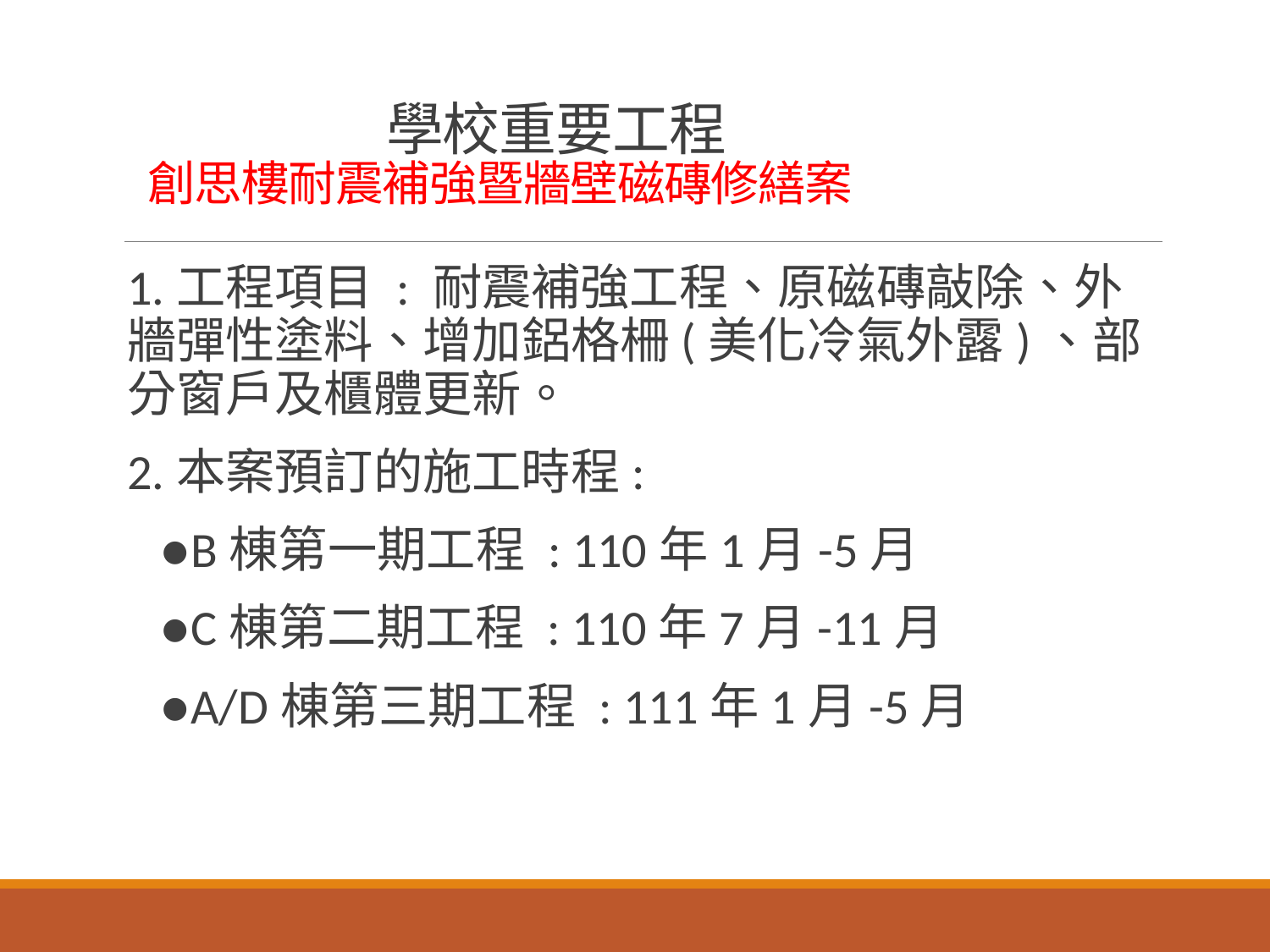

# 學校重要工程 創思樓耐震補強暨牆壁磁磚修繕案
1.工程項目 : 耐震補強工程、原磁磚敲除、外牆彈性塗料、增加鋁格柵(美化冷氣外露)、部分窗戶及櫃體更新。
2.本案預訂的施工時程:
   ●B棟第一期工程 : 110年1月-5月
   ●C棟第二期工程 : 110年7月-11月
   ●A/D棟第三期工程 : 111年1月-5月